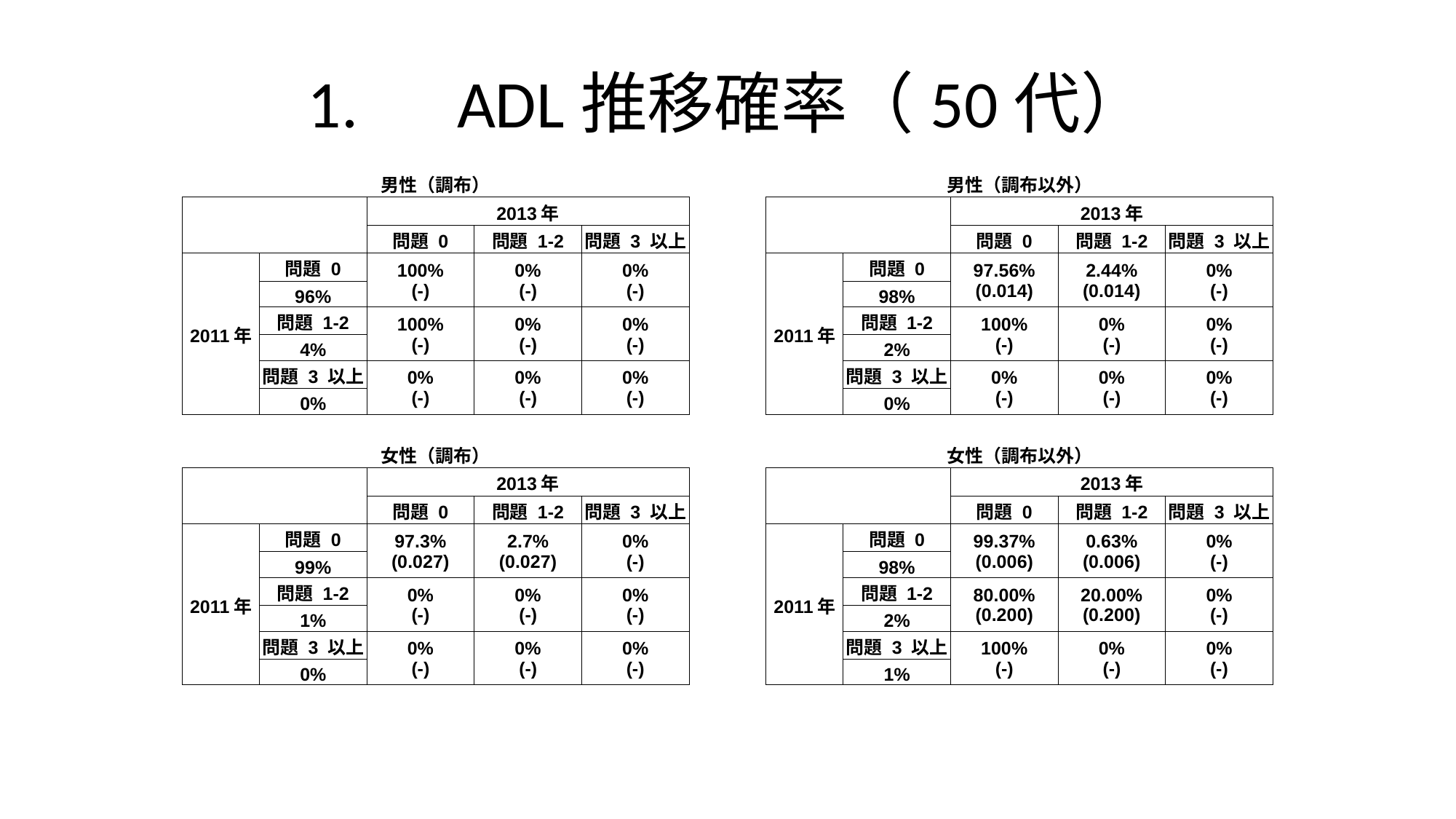

# 1.　ADL推移確率（50代）
| 男性（調布） |  |  |  |  |  | 男性（調布以外） |  |  |  |  |
| --- | --- | --- | --- | --- | --- | --- | --- | --- | --- | --- |
|  |  | 2013年 |  |  |  |  |  | 2013年 |  |  |
|  |  | 問題 0 | 問題 1-2 | 問題 3 以上 |  |  |  | 問題 0 | 問題 1-2 | 問題 3 以上 |
| 2011年 | 問題 0 | 100% (-) | 0% (-) | 0% (-) |  | 2011年 | 問題 0 | 97.56% (0.014) | 2.44% (0.014) | 0% (-) |
|  | 96% |  |  |  |  |  | 98% |  |  |  |
|  | 問題 1-2 | 100% (-) | 0% (-) | 0% (-) |  |  | 問題 1-2 | 100% (-) | 0% (-) | 0% (-) |
|  | 4% |  |  |  |  |  | 2% |  |  |  |
|  | 問題 3 以上 | 0% (-) | 0% (-) | 0% (-) |  |  | 問題 3 以上 | 0% (-) | 0% (-) | 0% (-) |
|  | 0% |  |  |  |  |  | 0% |  |  |  |
|  |  |  |  |  |  |  |  |  |  |  |
| 女性（調布） |  |  |  |  |  | 女性（調布以外） |  |  |  |  |
|  |  | 2013年 |  |  |  |  |  | 2013年 |  |  |
|  |  | 問題 0 | 問題 1-2 | 問題 3 以上 |  |  |  | 問題 0 | 問題 1-2 | 問題 3 以上 |
| 2011年 | 問題 0 | 97.3% (0.027) | 2.7% (0.027) | 0% (-) |  | 2011年 | 問題 0 | 99.37% (0.006) | 0.63% (0.006) | 0% (-) |
|  | 99% |  |  |  |  |  | 98% |  |  |  |
|  | 問題 1-2 | 0% (-) | 0% (-) | 0% (-) |  |  | 問題 1-2 | 80.00% (0.200) | 20.00% (0.200) | 0% (-) |
|  | 1% |  |  |  |  |  | 2% |  |  |  |
|  | 問題 3 以上 | 0% (-) | 0% (-) | 0% (-) |  |  | 問題 3 以上 | 100% (-) | 0% (-) | 0% (-) |
|  | 0% |  |  |  |  |  | 1% |  |  |  |